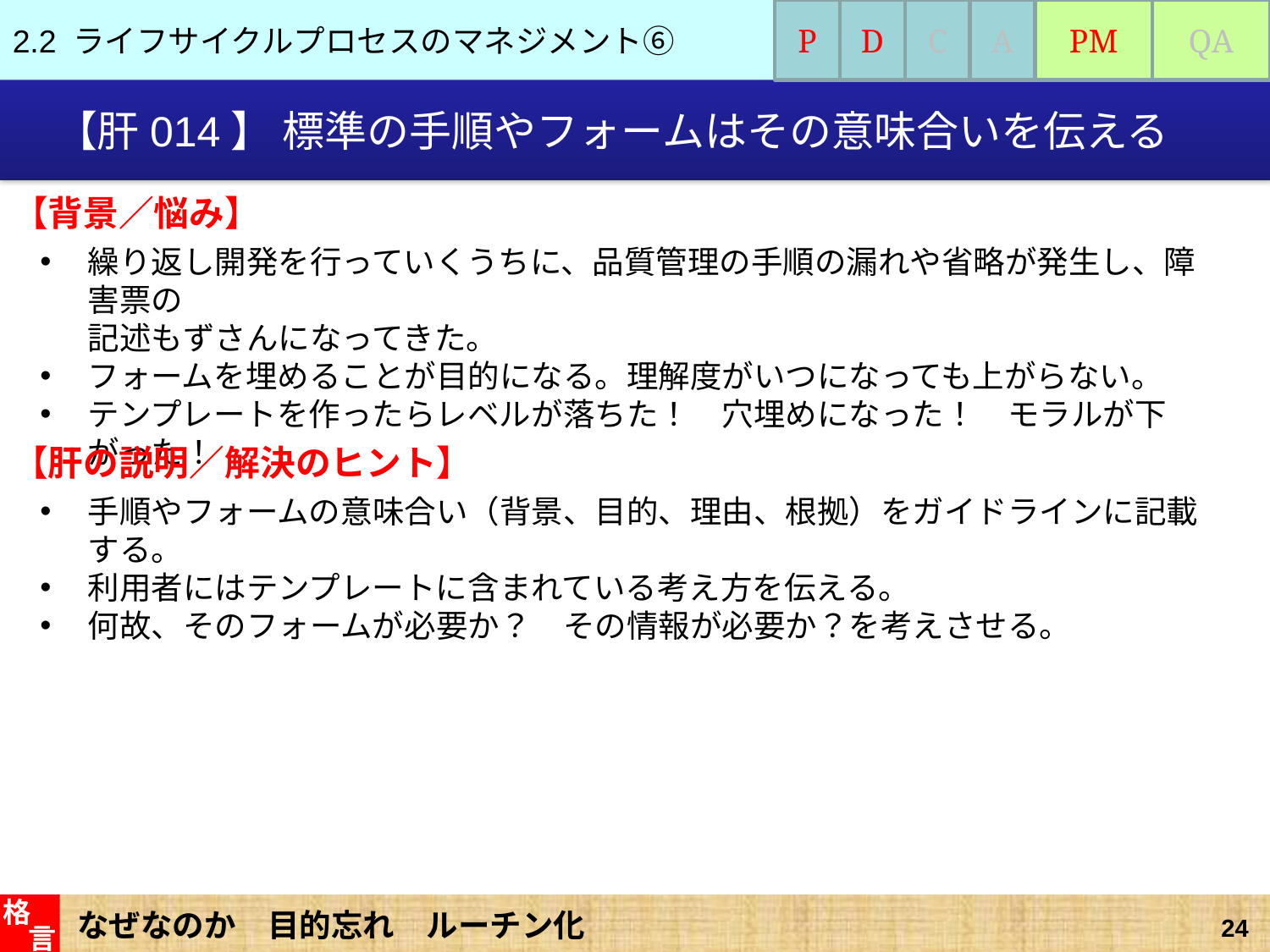

2.2 ライフサイクルプロセスのマネジメント⑥
P
D
C
A
PM
QA
# 【肝014】 標準の手順やフォームはその意味合いを伝える
【背景／悩み】
繰り返し開発を行っていくうちに、品質管理の手順の漏れや省略が発生し、障害票の
記述もずさんになってきた。
フォームを埋めることが目的になる。理解度がいつになっても上がらない。
テンプレートを作ったらレベルが落ちた！　穴埋めになった！　モラルが下がった！
【肝の説明／解決のヒント】
手順やフォームの意味合い（背景、目的、理由、根拠）をガイドラインに記載する。
利用者にはテンプレートに含まれている考え方を伝える。
何故、そのフォームが必要か？　その情報が必要か？を考えさせる。
なぜなのか　目的忘れ　ルーチン化
格
言
24